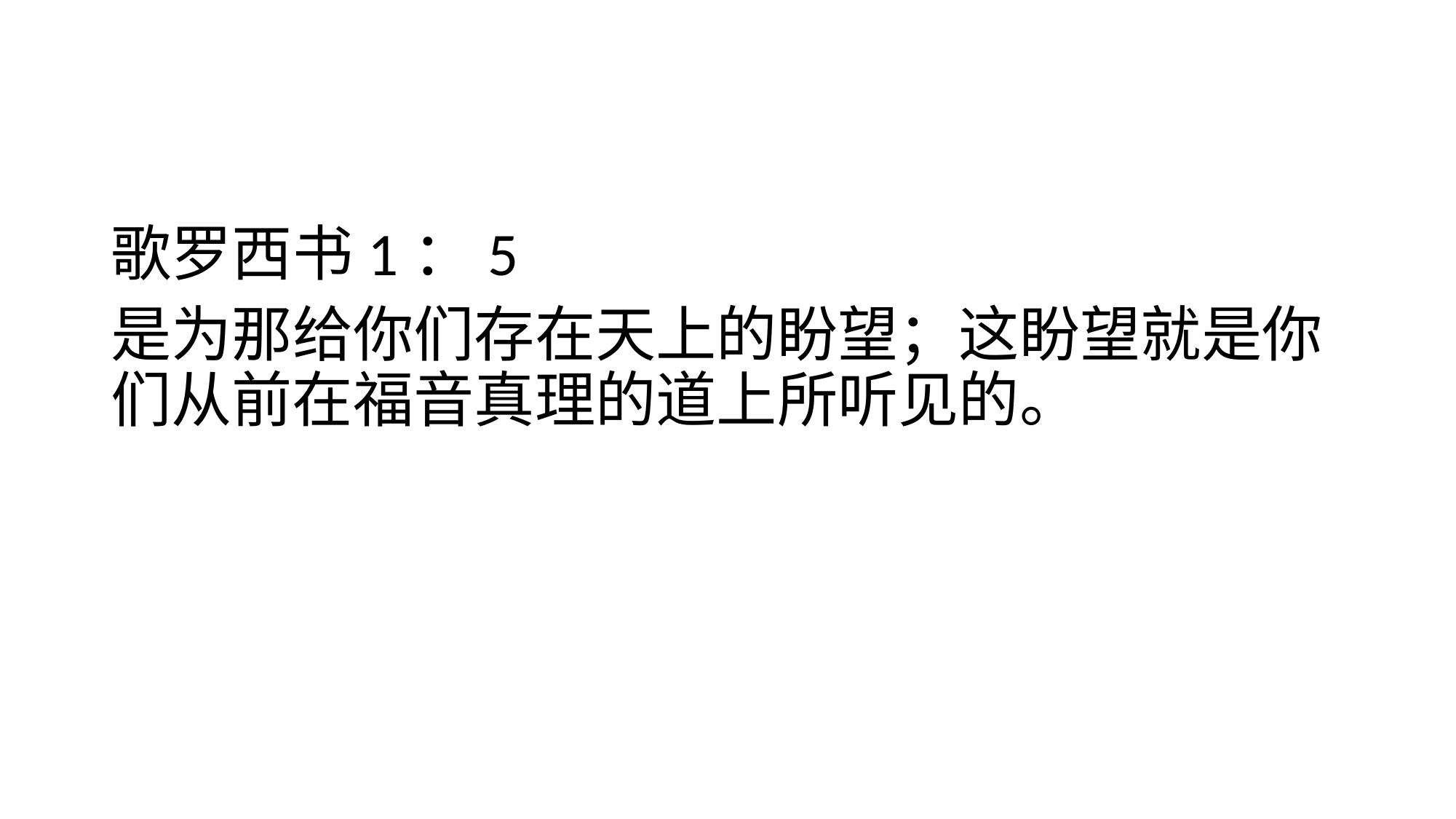

#
歌罗西书1：5
是为那给你们存在天上的盼望；这盼望就是你们从前在福音真理的道上所听见的。